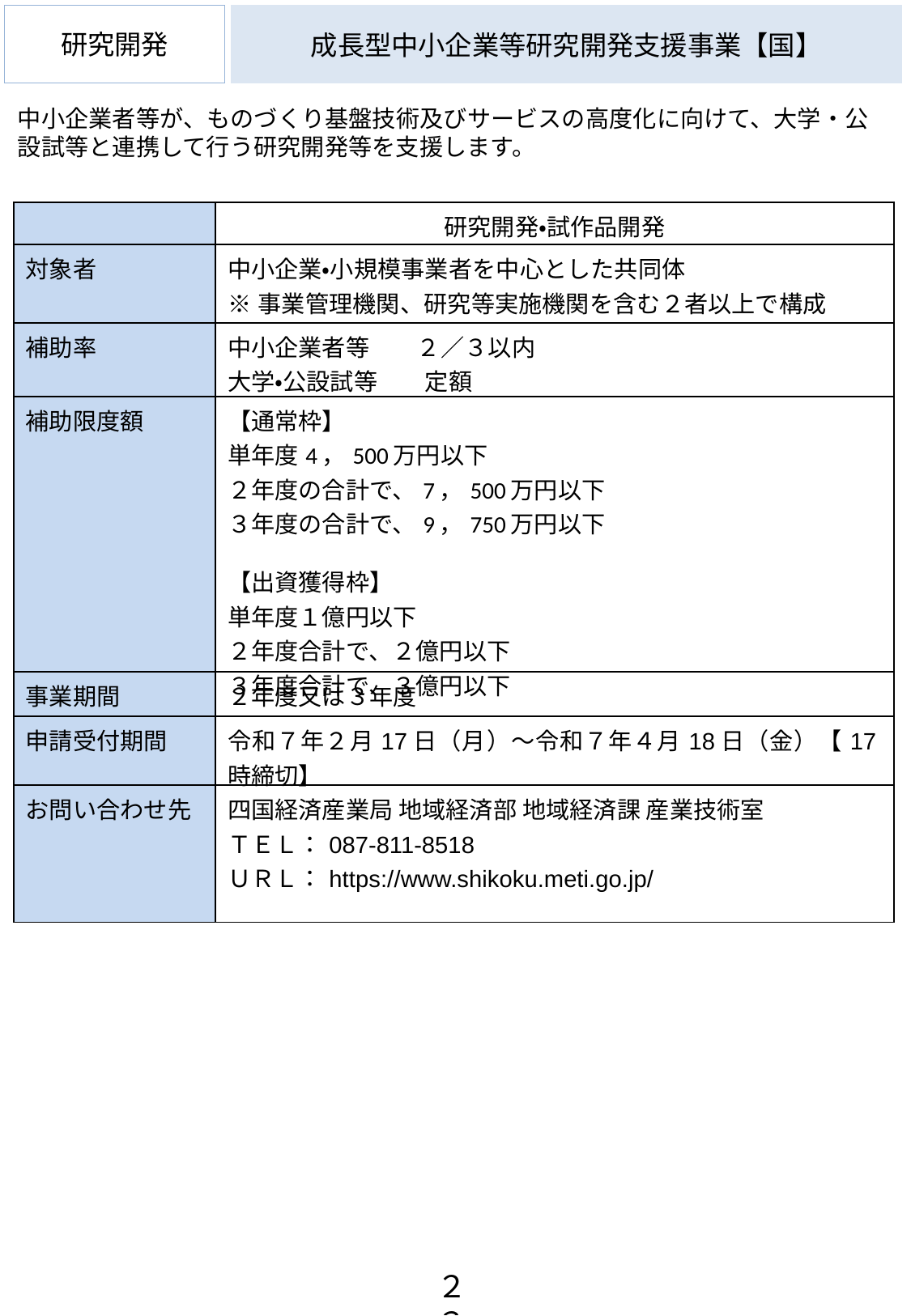

研究開発
# 成長型中小企業等研究開発支援事業【国】
中小企業者等が、ものづくり基盤技術及びサービスの高度化に向けて、大学・公設試等と連携して行う研究開発等を支援します。
|  | 研究開発・試作品開発 |
| --- | --- |
| 対象者 | 中小企業・小規模事業者を中心とした共同体 ※事業管理機関、研究等実施機関を含む２者以上で構成 |
| 補助率 | 中小企業者等　　２／３以内 大学・公設試等　　定額 |
| 補助限度額 | 【通常枠】 単年度4，500万円以下 ２年度の合計で、7，500万円以下 ３年度の合計で、9，750万円以下 【出資獲得枠】 単年度１億円以下 ２年度合計で、２億円以下 ３年度合計で、３億円以下 |
| 事業期間 | ２年度又は３年度 |
| 申請受付期間 | 令和７年２月17日（月）～令和７年４月18日（金）【17時締切】 |
| お問い合わせ先 | 四国経済産業局 地域経済部 地域経済課 産業技術室 ＴＥＬ：087-811-8518 ＵＲＬ：https://www.shikoku.meti.go.jp/ |
２３